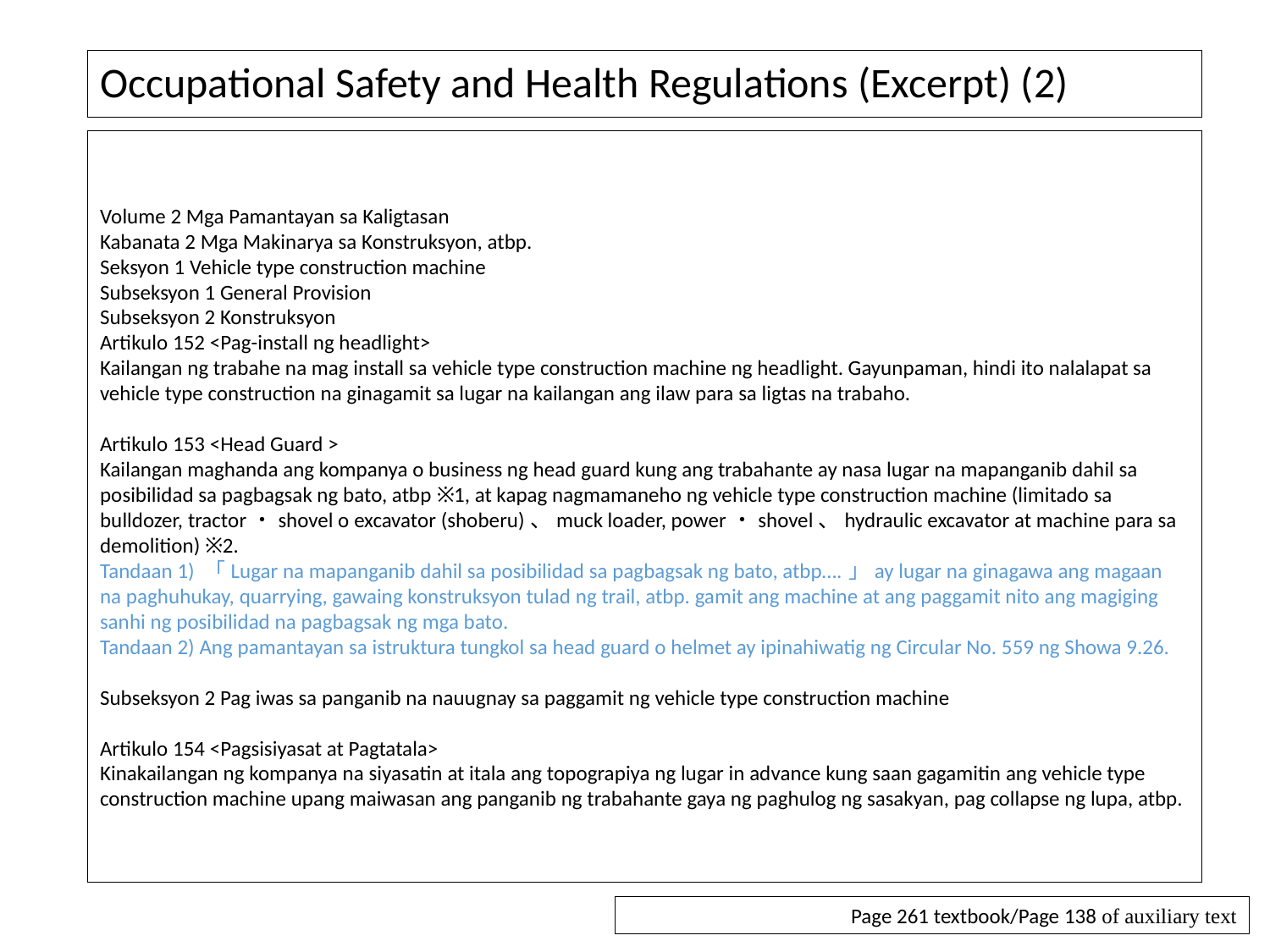

# Occupational Safety and Health Regulations (Excerpt) (2)
Volume 2 Mga Pamantayan sa Kaligtasan
Kabanata 2 Mga Makinarya sa Konstruksyon, atbp.
Seksyon 1 Vehicle type construction machine
Subseksyon 1 General Provision
Subseksyon 2 Konstruksyon
Artikulo 152 <Pag-install ng headlight>
Kailangan ng trabahe na mag install sa vehicle type construction machine ng headlight. Gayunpaman, hindi ito nalalapat sa vehicle type construction na ginagamit sa lugar na kailangan ang ilaw para sa ligtas na trabaho.

Artikulo 153 <Head Guard >
Kailangan maghanda ang kompanya o business ng head guard kung ang trabahante ay nasa lugar na mapanganib dahil sa posibilidad sa pagbagsak ng bato, atbp ※1, at kapag nagmamaneho ng vehicle type construction machine (limitado sa bulldozer, tractor・shovel o excavator (shoberu)、muck loader, power・shovel、hydraulic excavator at machine para sa demolition) ※2.
Tandaan 1) 「Lugar na mapanganib dahil sa posibilidad sa pagbagsak ng bato, atbp….」ay lugar na ginagawa ang magaan na paghuhukay, quarrying, gawaing konstruksyon tulad ng trail, atbp. gamit ang machine at ang paggamit nito ang magiging sanhi ng posibilidad na pagbagsak ng mga bato.
Tandaan 2) Ang pamantayan sa istruktura tungkol sa head guard o helmet ay ipinahiwatig ng Circular No. 559 ng Showa 9.26.

Subseksyon 2 Pag iwas sa panganib na nauugnay sa paggamit ng vehicle type construction machine

Artikulo 154 <Pagsisiyasat at Pagtatala>
Kinakailangan ng kompanya na siyasatin at itala ang topograpiya ng lugar in advance kung saan gagamitin ang vehicle type construction machine upang maiwasan ang panganib ng trabahante gaya ng paghulog ng sasakyan, pag collapse ng lupa, atbp.
Page 261 textbook/Page 138 of auxiliary text